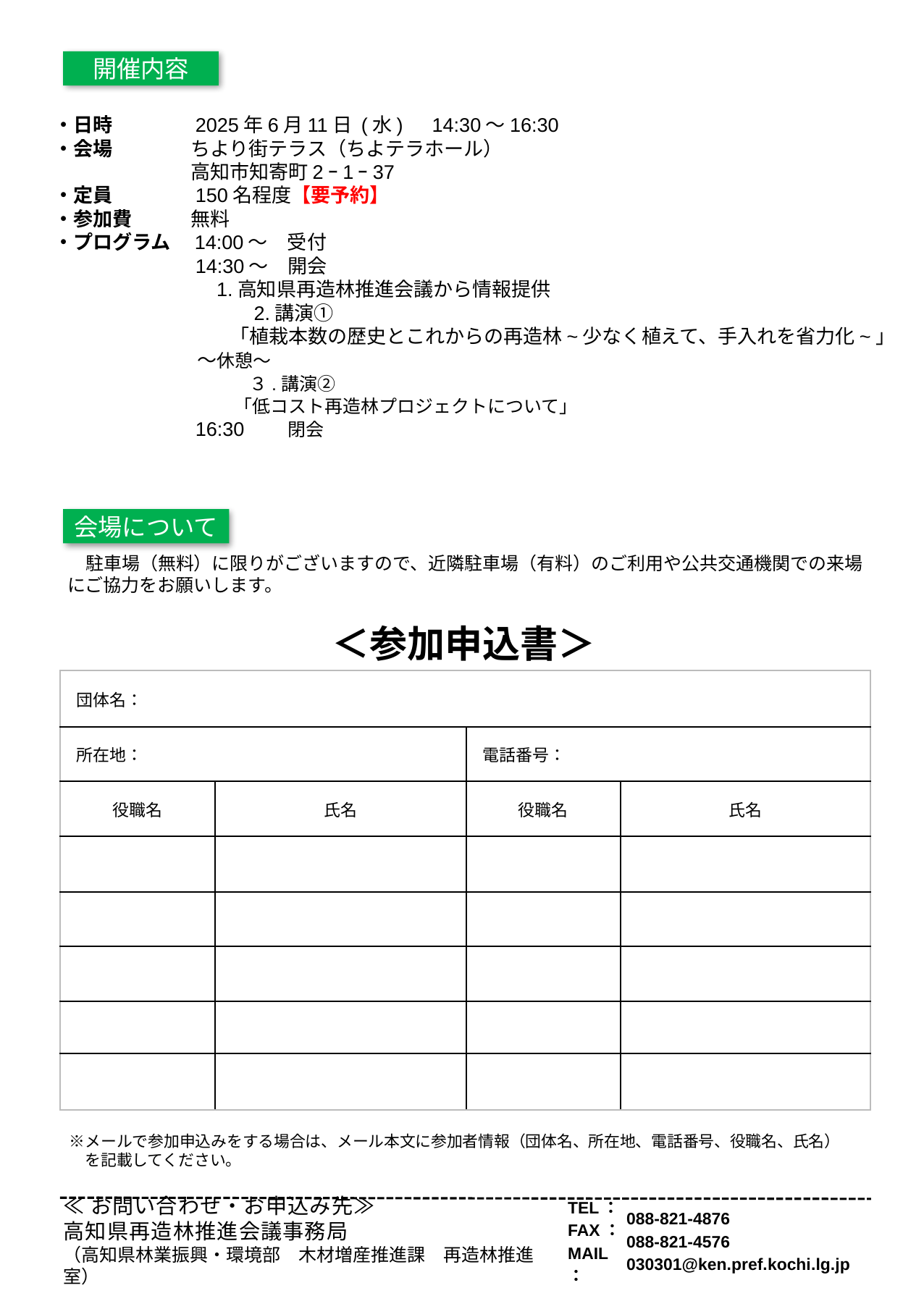

開催内容

・日時　　　　2025年6月11日 (水)　14:30～16:30
・会場　　　　ちより街テラス（ちよテラホール）
　　　　　　　高知市知寄町2ｰ1ｰ37
・定員　　　　150名程度【要予約】
・参加費　　　無料
・プログラム　14:00～　受付
　　　　　　　14:30～　開会
                              1.高知県再造林推進会議から情報提供
　　　　　　　　　　2.講演①
　　　　　　　　　「植栽本数の歴史とこれからの再造林~少なく植えて、手入れを省力化~」
                                ～休憩～
　　　　　　　　　　３.講演②
　　　　　　　　　　「低コスト再造林プロジェクトについて」
　　　　　　　16:30　　閉会

会場について
　駐車場（無料）に限りがございますので、近隣駐車場（有料）のご利用や公共交通機関での来場にご協力をお願いします。
＜参加申込書＞
| 団体名： |  |  |  |
| --- | --- | --- | --- |
| 所在地： |  | 電話番号： |  |
| 役職名 | 氏名 | 役職名 | 氏名 |
|  |  |  |  |
|  |  |  |  |
|  |  |  |  |
|  |  |  |  |
|  |  |  |  |
　※メールで参加申込みをする場合は、メール本文に参加者情報（団体名、所在地、電話番号、役職名、氏名）
　　を記載してください。

≪お問い合わせ・お申込み先≫
高知県再造林推進会議事務局
（高知県林業振興・環境部　木材増産推進課　再造林推進室）
088-821-4876
088-821-4576
030301@ken.pref.kochi.lg.jp
TEL：
FAX：
MAIL：